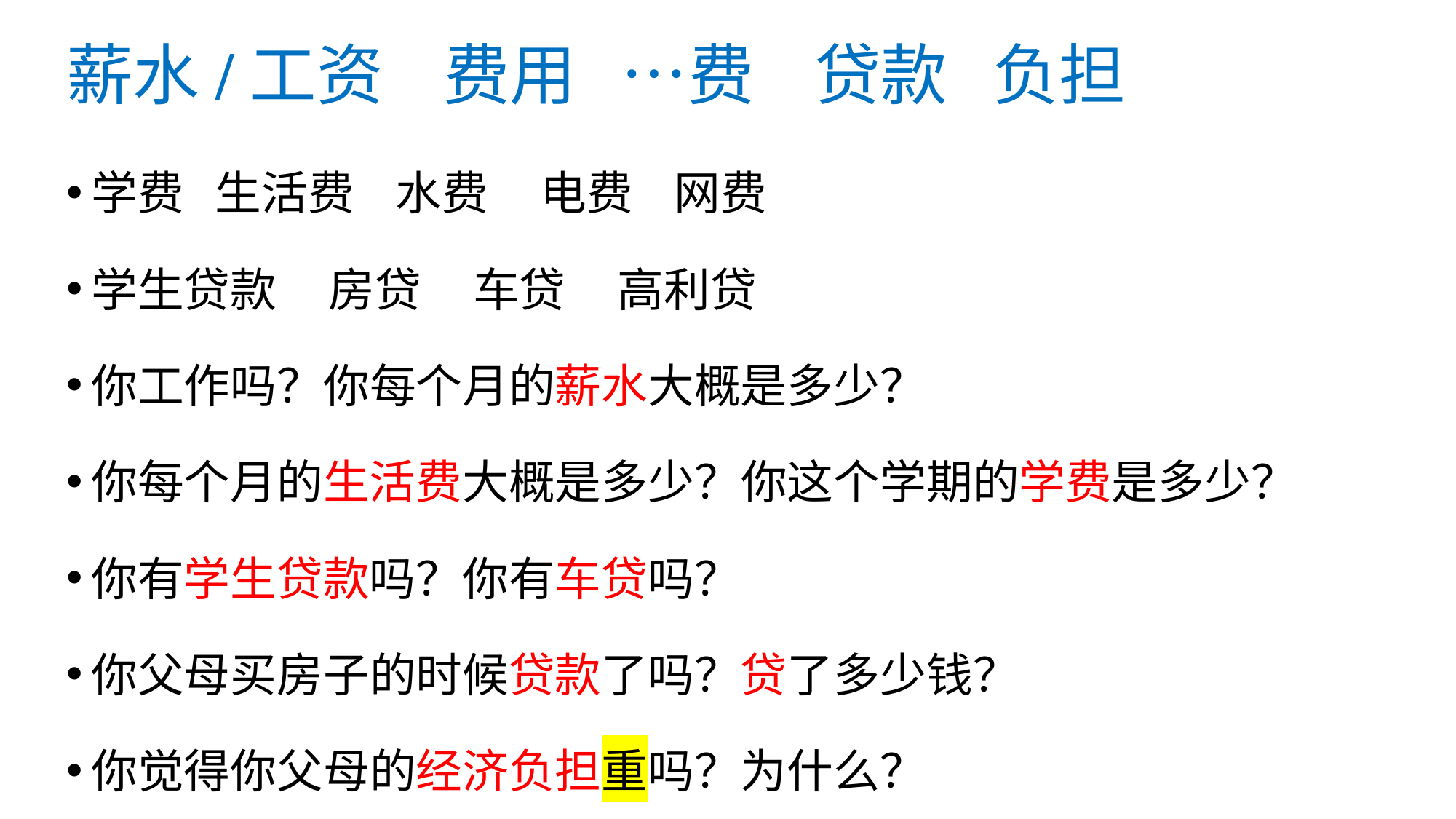

# 薪水/工资    费用   …费    贷款   负担
学费   生活费    水费     电费    网费
学生贷款     房贷     车贷     高利贷
你工作吗？你每个月的薪水大概是多少？
你每个月的生活费大概是多少？你这个学期的学费是多少？
你有学生贷款吗？你有车贷吗？
你父母买房子的时候贷款了吗？贷了多少钱？
你觉得你父母的经济负担重吗？为什么？